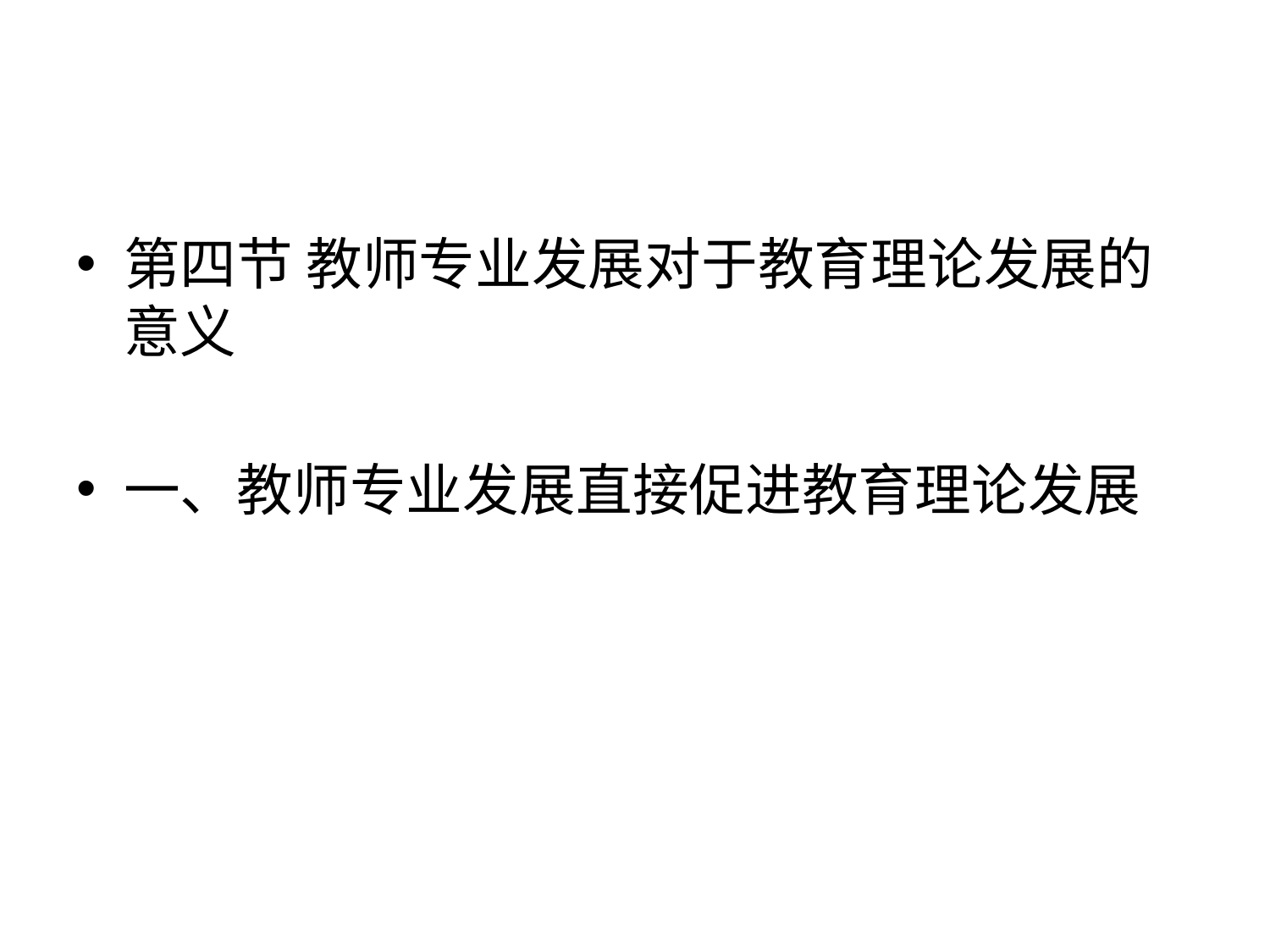

#
第四节 教师专业发展对于教育理论发展的意义

一、教师专业发展直接促进教育理论发展